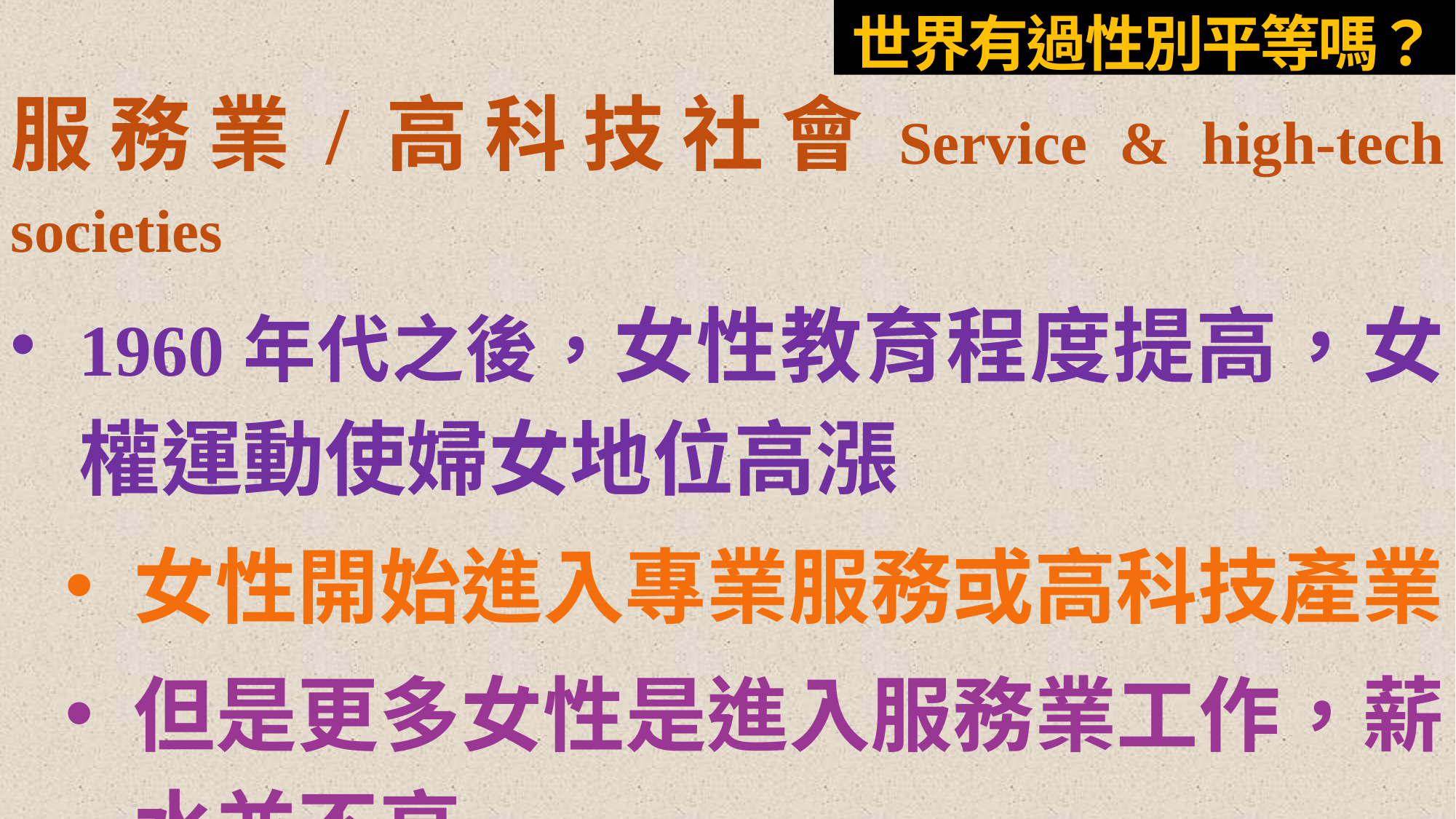

# 世界有過性別平等嗎？
服務業/高科技社會Service & high-tech societies
1960年代之後，女性教育程度提高，女權運動使婦女地位高漲
女性開始進入專業服務或高科技產業
但是更多女性是進入服務業工作，薪水並不高